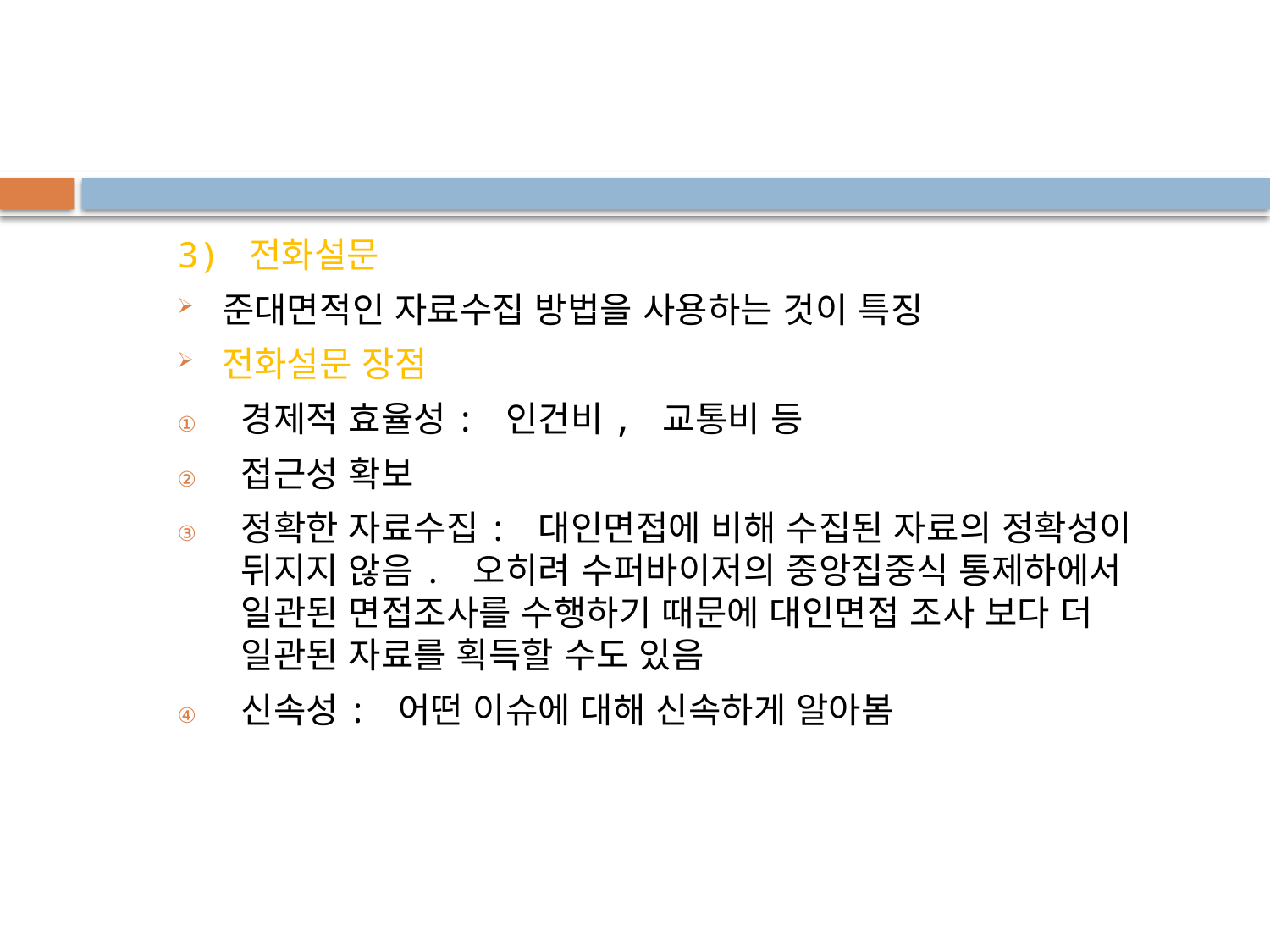

3) 전화설문
준대면적인 자료수집 방법을 사용하는 것이 특징
전화설문 장점
경제적 효율성: 인건비, 교통비 등
접근성 확보
정확한 자료수집: 대인면접에 비해 수집된 자료의 정확성이 뒤지지 않음. 오히려 수퍼바이저의 중앙집중식 통제하에서 일관된 면접조사를 수행하기 때문에 대인면접 조사 보다 더 일관된 자료를 획득할 수도 있음
신속성: 어떤 이슈에 대해 신속하게 알아봄